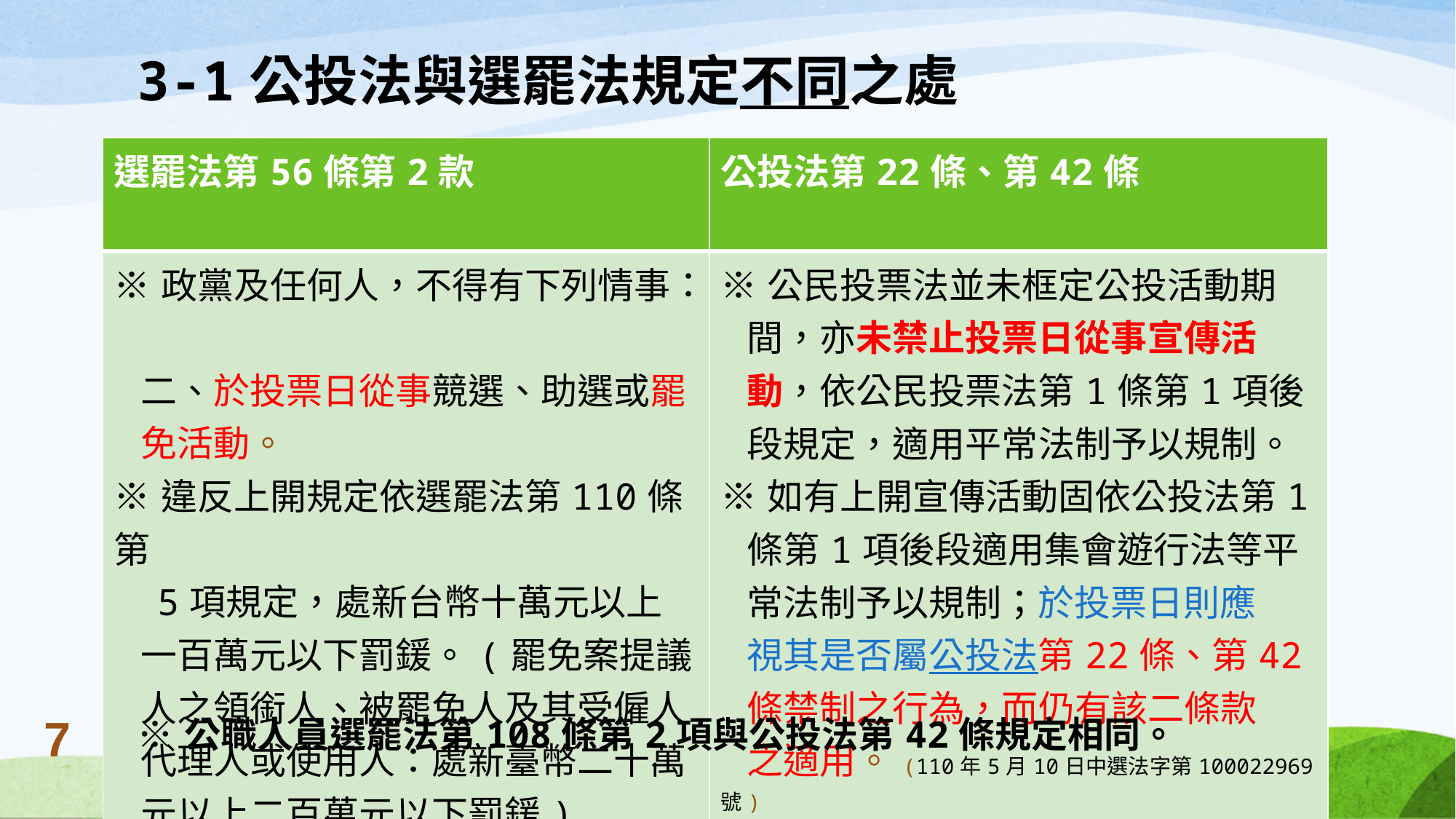

# 3-1公投法與選罷法規定不同之處
| 選罷法第56條第2款 | 公投法第22條、第42條 |
| --- | --- |
| ※政黨及任何人，不得有下列情事： 二、於投票日從事競選、助選或罷 免活動。 ※違反上開規定依選罷法第110條第 5項規定，處新台幣十萬元以上 一百萬元以下罰鍰。(罷免案提議 人之領銜人、被罷免人及其受僱人 代理人或使用人：處新臺幣二十萬 元以上二百萬元以下罰鍰) | ※公民投票法並未框定公投活動期 間，亦未禁止投票日從事宣傳活 動，依公民投票法第1條第1項後 段規定，適用平常法制予以規制。 ※如有上開宣傳活動固依公投法第1 條第1項後段適用集會遊行法等平 常法制予以規制；於投票日則應 視其是否屬公投法第22條、第42 條禁制之行為，而仍有該二條款 之適用。(110年5月10日中選法字第100022969號) |
※公職人員選罷法第108條第2項與公投法第42條規定相同。
7
7